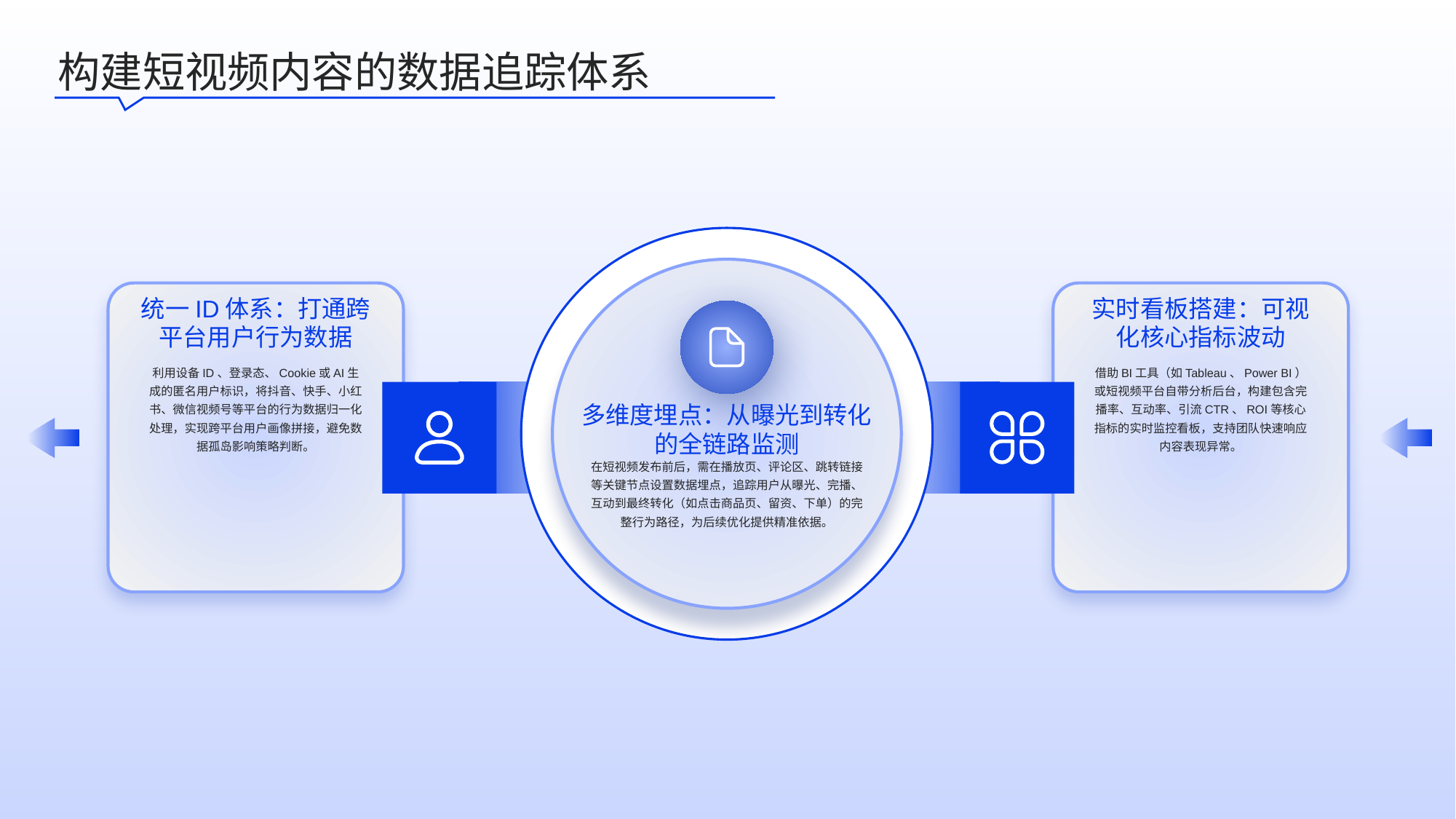

构建短视频内容的数据追踪体系

统一ID体系：打通跨平台用户行为数据
实时看板搭建：可视化核心指标波动

利用设备ID、登录态、Cookie或AI生成的匿名用户标识，将抖音、快手、小红书、微信视频号等平台的行为数据归一化处理，实现跨平台用户画像拼接，避免数据孤岛影响策略判断。
借助BI工具（如Tableau、Power BI）或短视频平台自带分析后台，构建包含完播率、互动率、引流CTR、ROI等核心指标的实时监控看板，支持团队快速响应内容表现异常。

多维度埋点：从曝光到转化的全链路监测

在短视频发布前后，需在播放页、评论区、跳转链接等关键节点设置数据埋点，追踪用户从曝光、完播、互动到最终转化（如点击商品页、留资、下单）的完整行为路径，为后续优化提供精准依据。